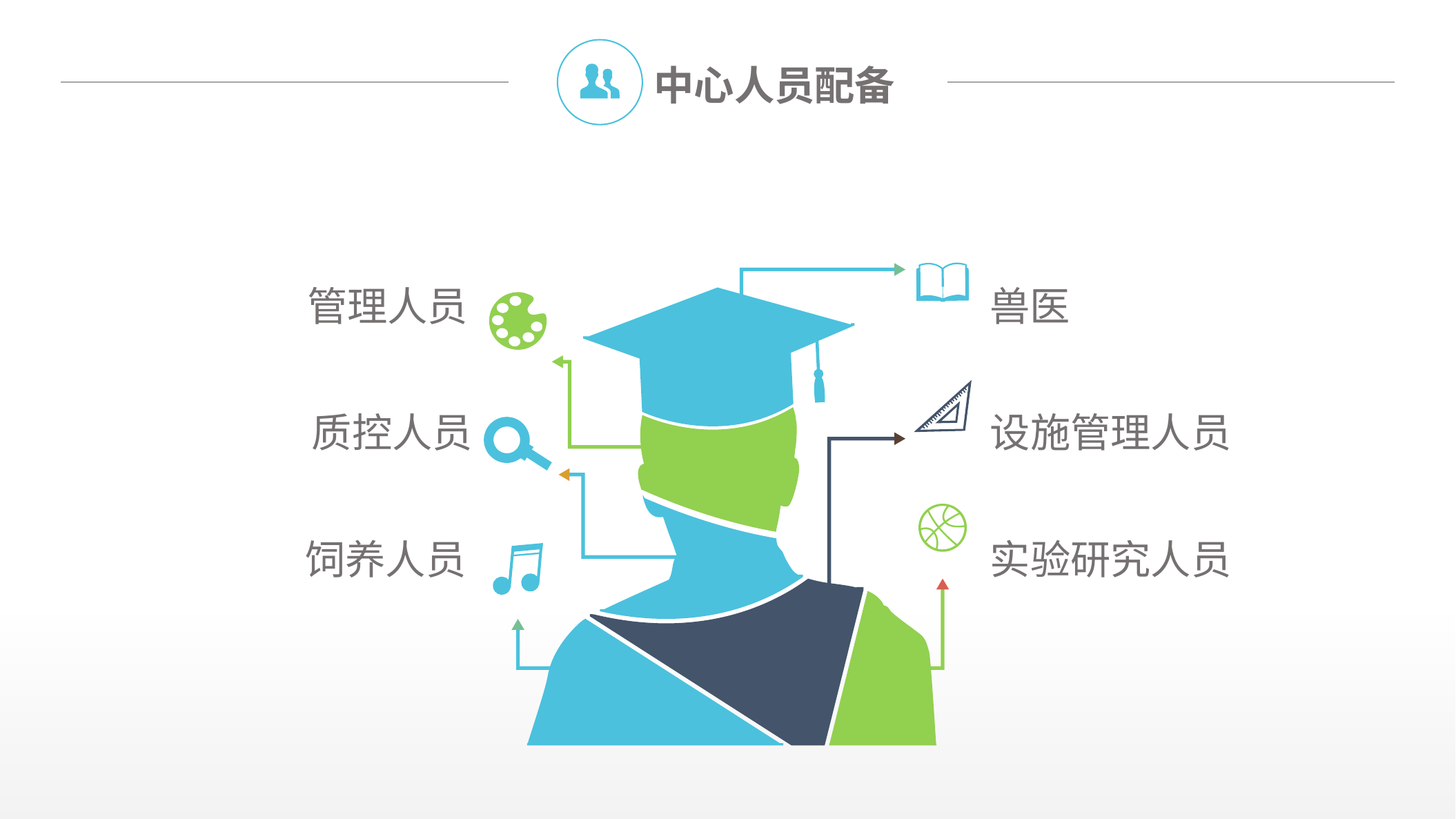

中心人员配备

兽医
管理人员
设施管理人员
质控人员
饲养人员
实验研究人员